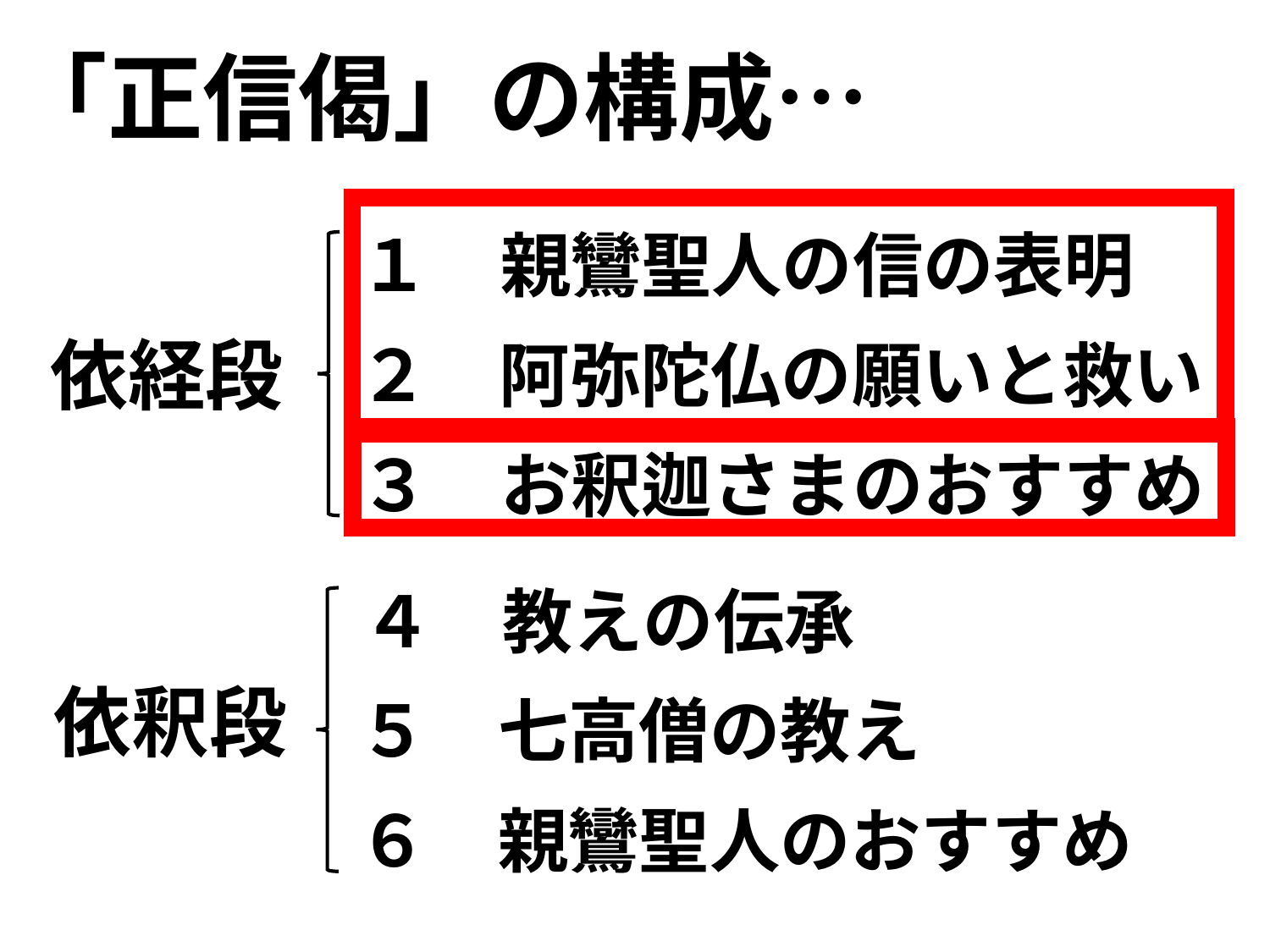

「正信偈」の構成…

１　親鸞聖人の信の表明

依経段
２　阿弥陀仏の願いと救い

３　お釈迦さまのおすすめ
４　教えの伝承

依釈段
５　七高僧の教え
６　親鸞聖人のおすすめ